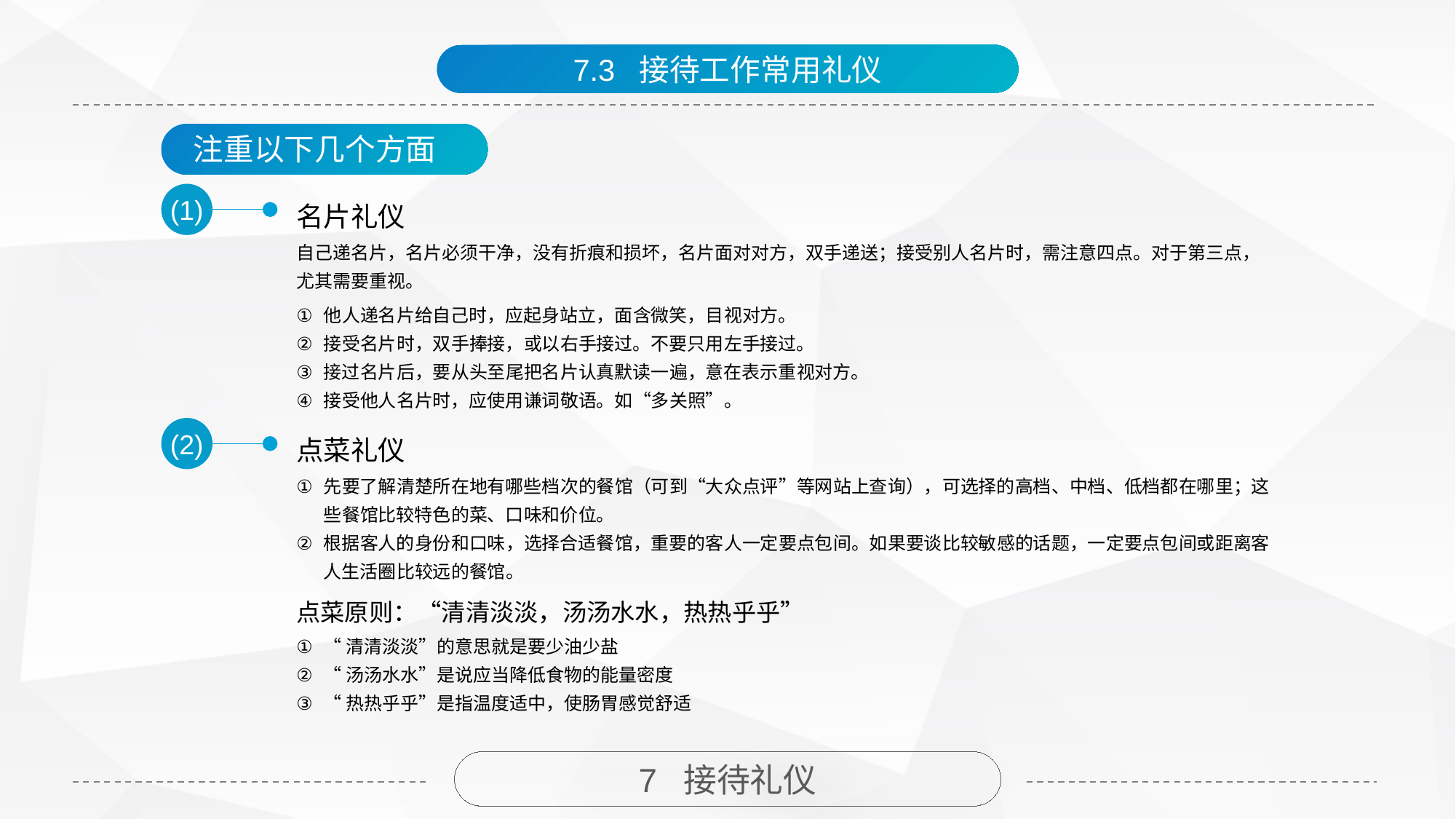

7.3  接待工作常用礼仪

注重以下几个方面
(1)
名片礼仪
自己递名片，名片必须干净，没有折痕和损坏，名片面对对方，双手递送；接受别人名片时，需注意四点。对于第三点，尤其需要重视。
他人递名片给自己时，应起身站立，面含微笑，目视对方。
接受名片时，双手捧接，或以右手接过。不要只用左手接过。
接过名片后，要从头至尾把名片认真默读一遍，意在表示重视对方。
接受他人名片时，应使用谦词敬语。如“多关照”。
(2)
点菜礼仪
先要了解清楚所在地有哪些档次的餐馆（可到“大众点评”等网站上查询），可选择的高档、中档、低档都在哪里；这些餐馆比较特色的菜、口味和价位。
根据客人的身份和口味，选择合适餐馆，重要的客人一定要点包间。如果要谈比较敏感的话题，一定要点包间或距离客人生活圈比较远的餐馆。
点菜原则：“清清淡淡，汤汤水水，热热乎乎”
“清清淡淡”的意思就是要少油少盐
“汤汤水水”是说应当降低食物的能量密度
“热热乎乎”是指温度适中，使肠胃感觉舒适
7  接待礼仪